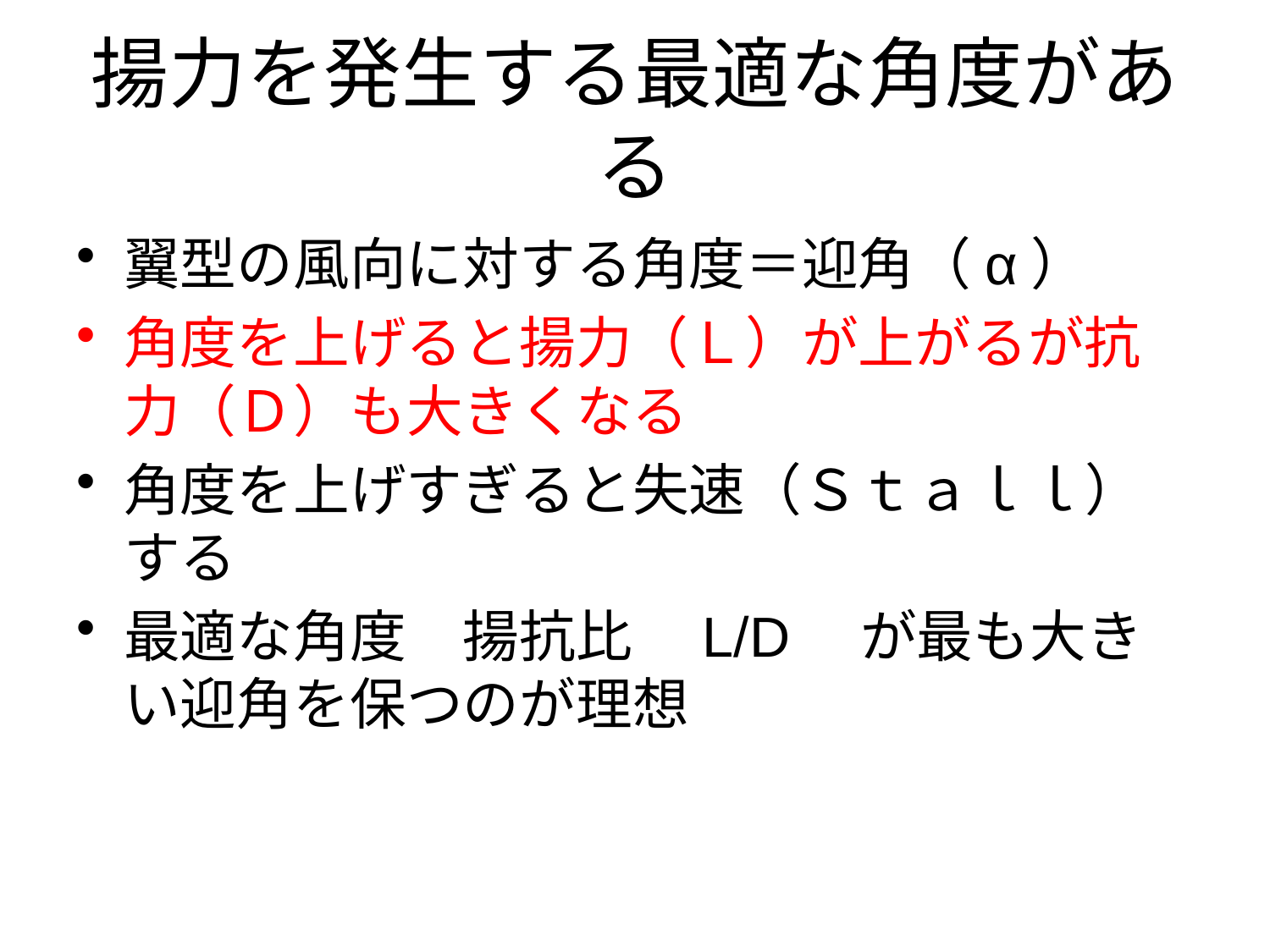

# 揚力を発生する最適な角度がある
翼型の風向に対する角度＝迎角（α）
角度を上げると揚力（Ｌ）が上がるが抗力（Ｄ）も大きくなる
角度を上げすぎると失速（Ｓｔａｌｌ）する
最適な角度　揚抗比　L/D　が最も大きい迎角を保つのが理想